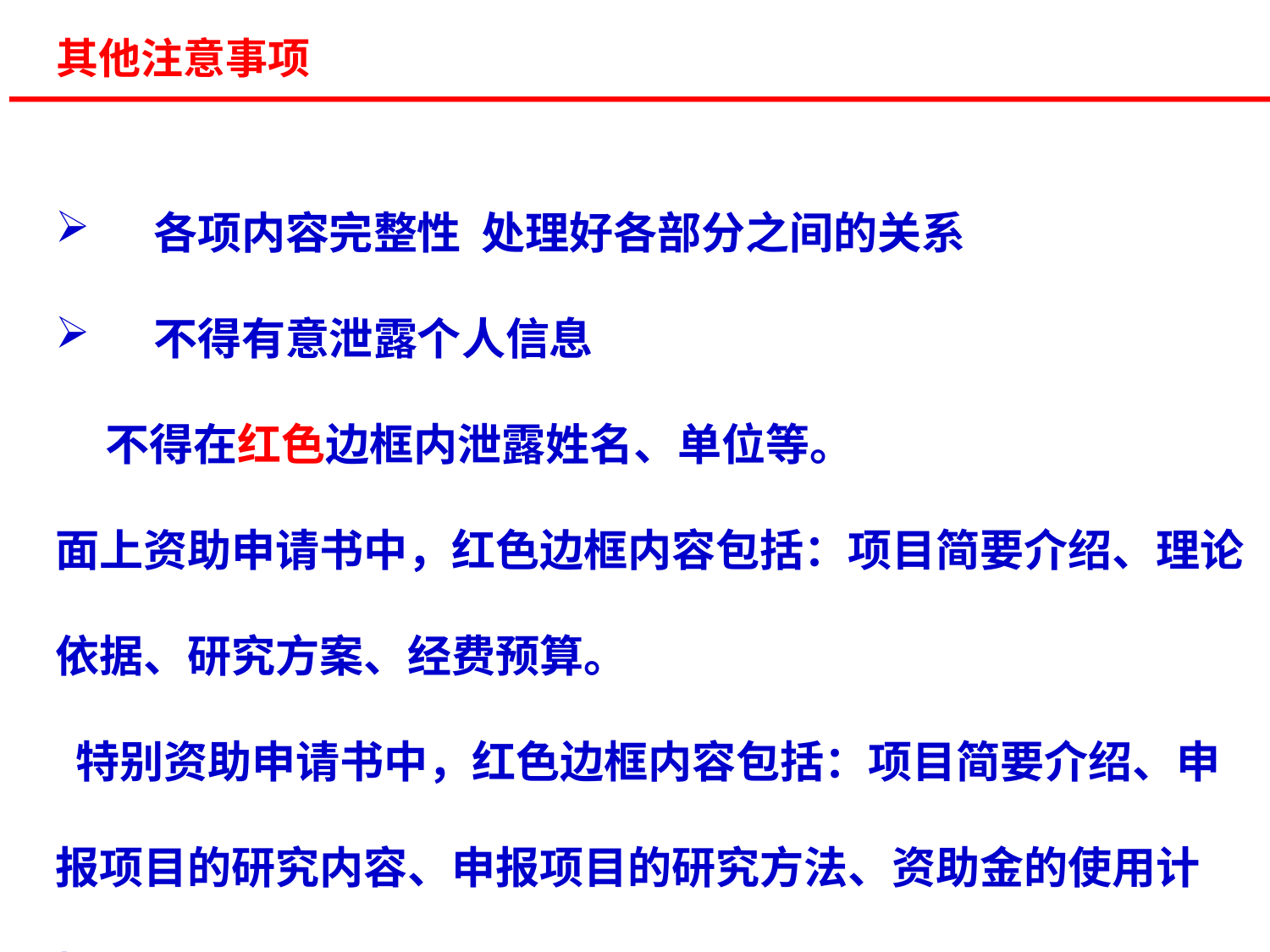

其他注意事项

    各项内容完整性  处理好各部分之间的关系
    不得有意泄露个人信息
    不得在红色边框内泄露姓名、单位等。
面上资助申请书中，红色边框内容包括：项目简要介绍、理论依据、研究方案、经费预算。
 特别资助申请书中，红色边框内容包括：项目简要介绍、申报项目的研究内容、申报项目的研究方法、资助金的使用计划。